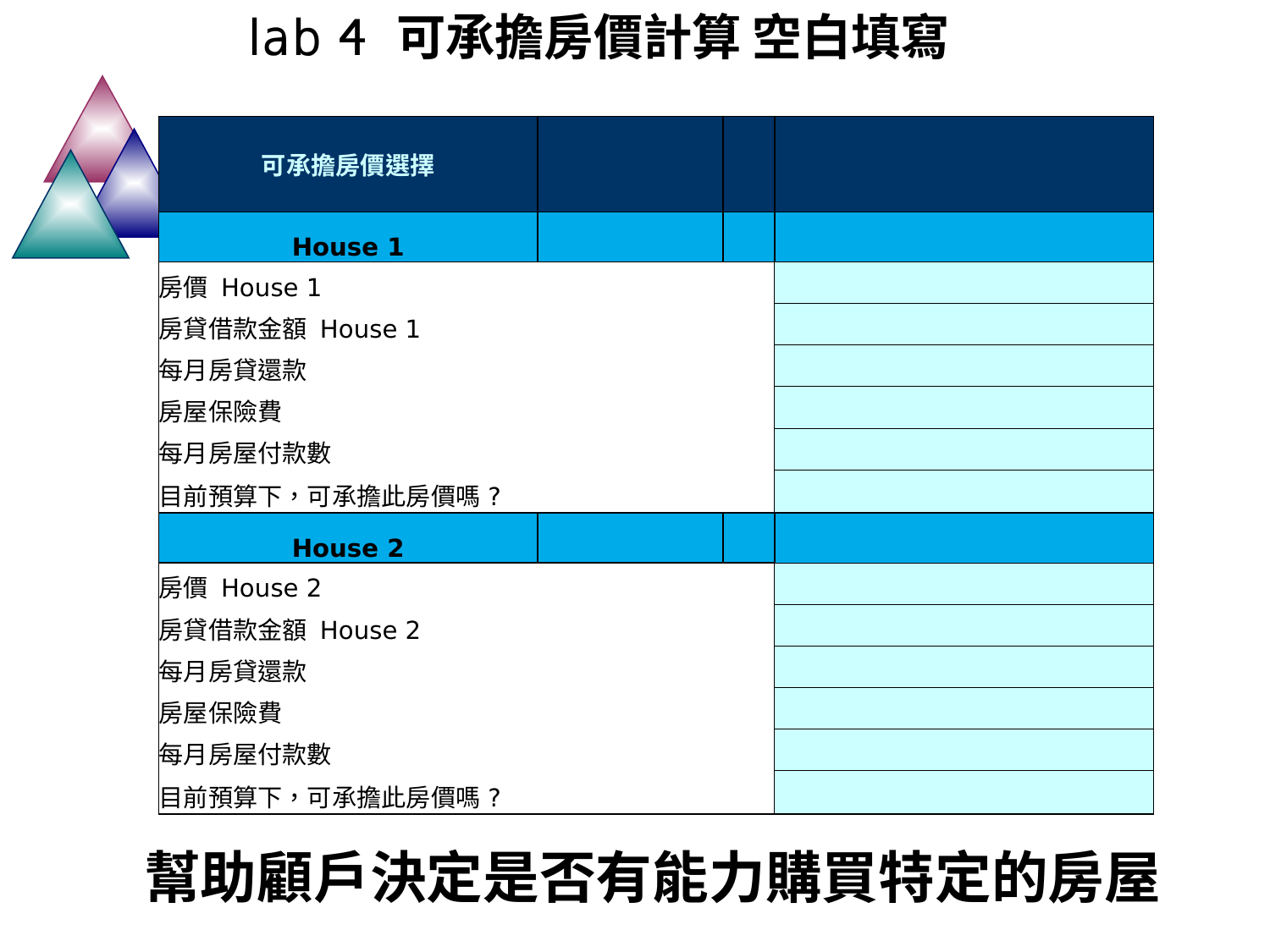

lab 4 可承擔房價計算 空白填寫
| 可承擔房價選擇 |  |  |  |
| --- | --- | --- | --- |
| House 1 |  |  |  |
| 房價 House 1 |  |  |  |
| 房貸借款金額 House 1 |  |  |  |
| 每月房貸還款 |  |  |  |
| 房屋保險費 |  |  |  |
| 每月房屋付款數 |  |  |  |
| 目前預算下，可承擔此房價嗎? |  |  |  |
| House 2 |  |  |  |
| 房價 House 2 |  |  |  |
| 房貸借款金額 House 2 |  |  |  |
| 每月房貸還款 |  |  |  |
| 房屋保險費 |  |  |  |
| 每月房屋付款數 |  |  |  |
| 目前預算下，可承擔此房價嗎? |  |  |  |
幫助顧戶決定是否有能力購買特定的房屋